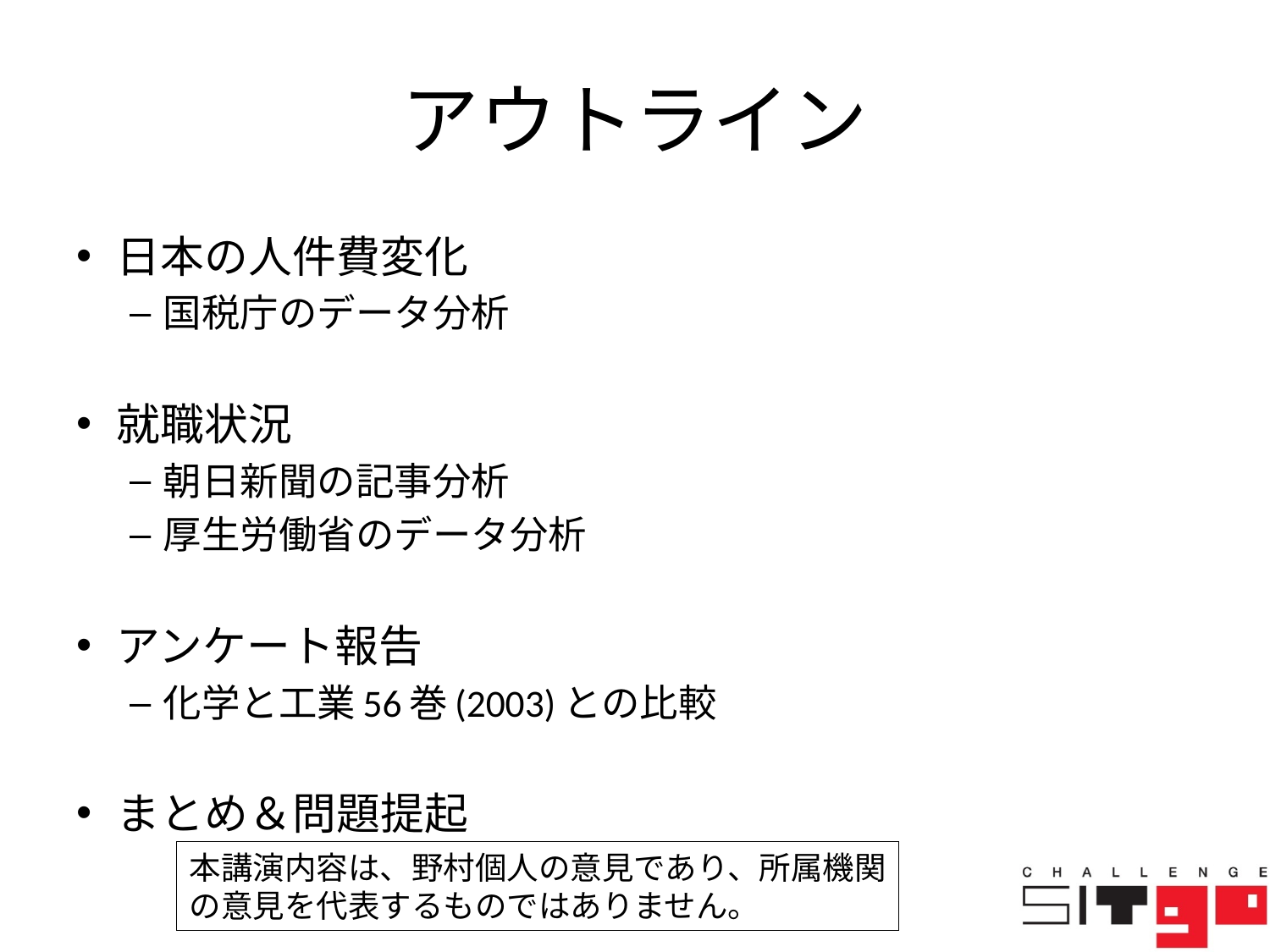

# アウトライン
日本の人件費変化
国税庁のデータ分析

就職状況
朝日新聞の記事分析
厚生労働省のデータ分析

アンケート報告
化学と工業56巻(2003)との比較

まとめ＆問題提起
本講演内容は、野村個人の意見であり、所属機関
の意見を代表するものではありません。